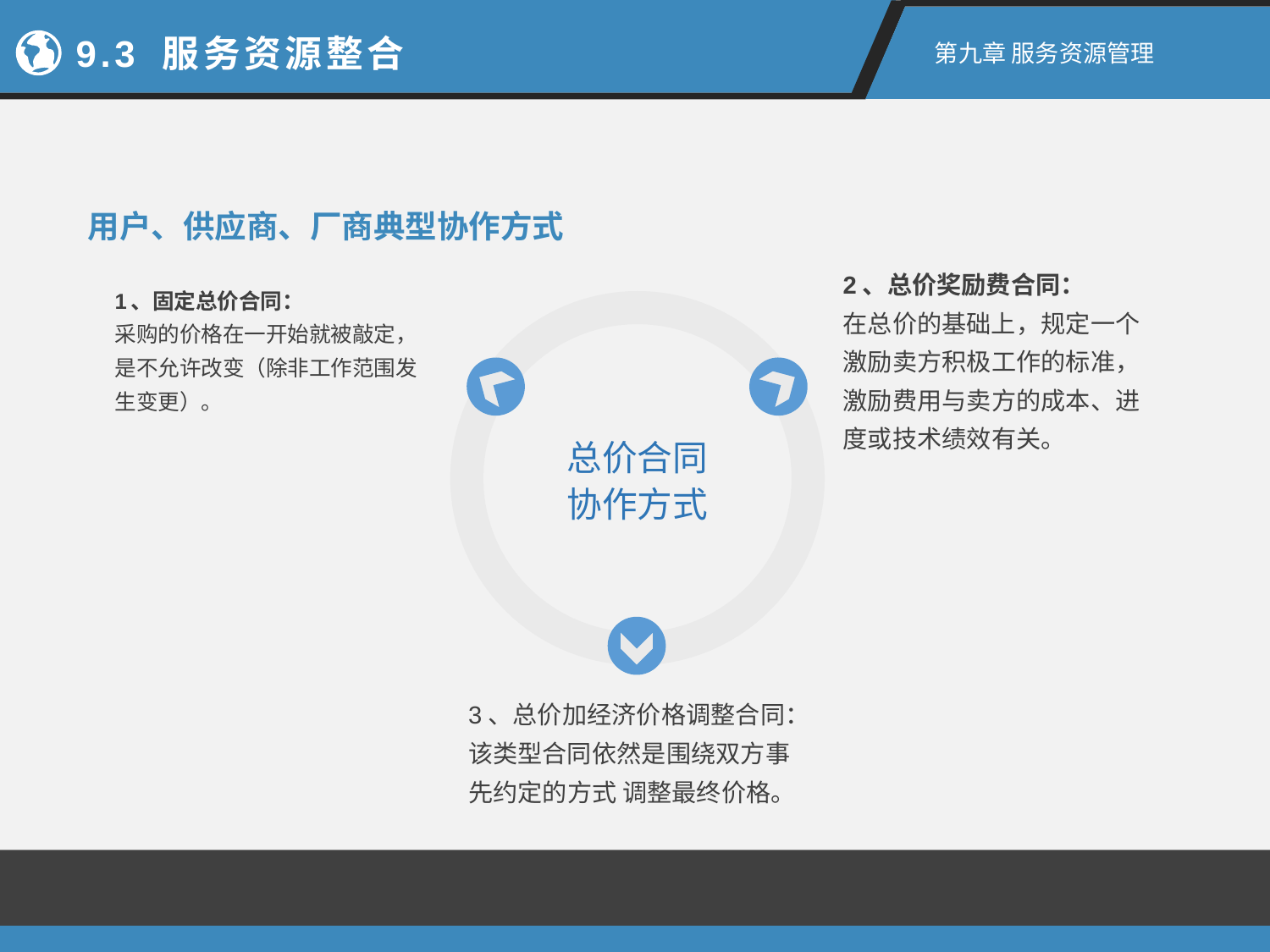

9.3 服务资源整合

第九章 服务资源管理
用户、供应商、厂商典型协作方式
2、总价奖励费合同：
在总价的基础上，规定一个激励卖方积极工作的标准，激励费用与卖方的成本、进度或技术绩效有关。
1、固定总价合同：
采购的价格在一开始就被敲定，是不允许改变（除非工作范围发生变更）。
总价合同
协作方式

3、总价加经济价格调整合同：
该类型合同依然是围绕双方事先约定的方式 调整最终价格。